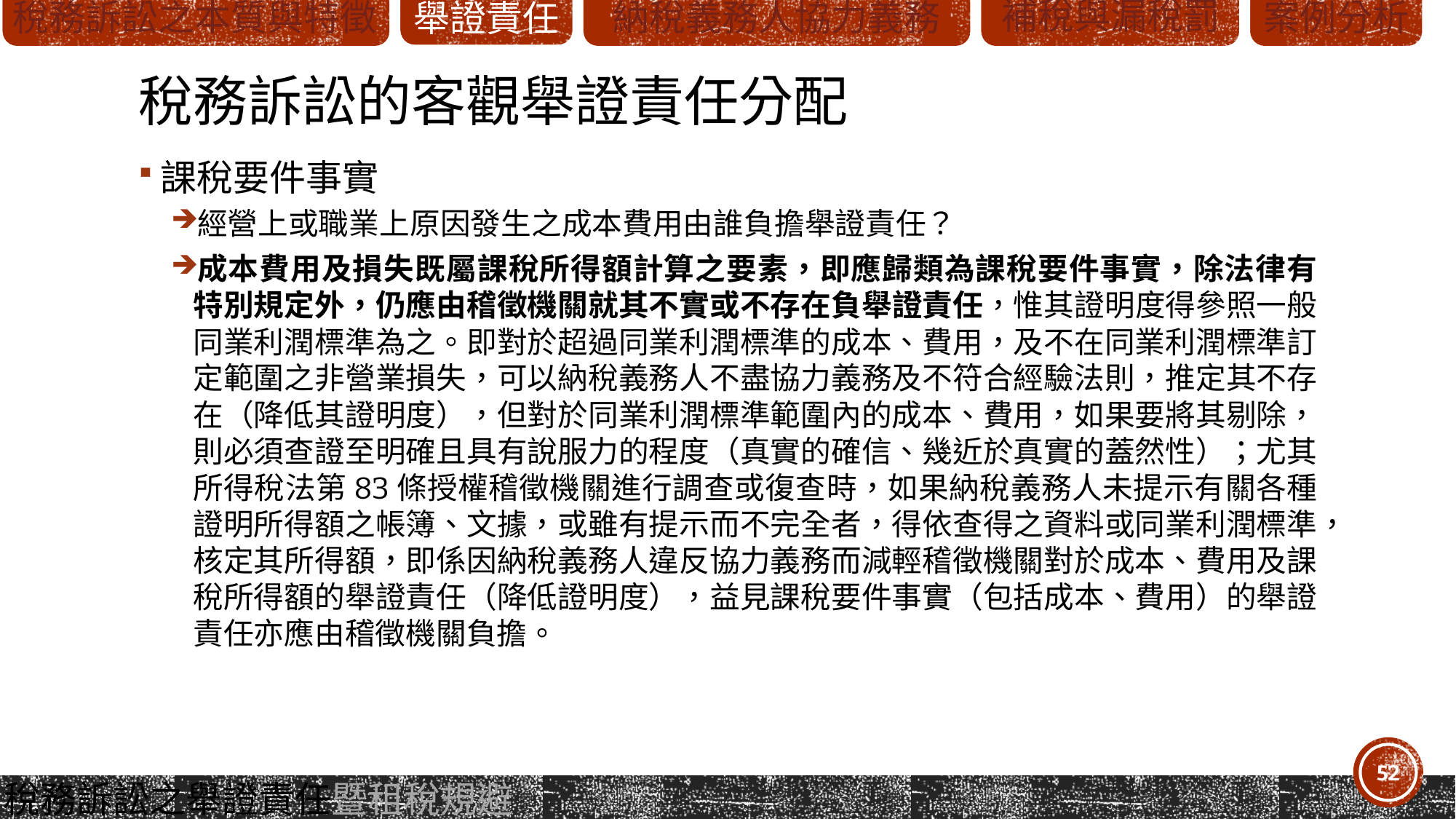

# 稅務訴訟的客觀舉證責任分配
課稅要件事實
經營上或職業上原因發生之成本費用由誰負擔舉證責任？
成本費用及損失既屬課稅所得額計算之要素，即應歸類為課稅要件事實，除法律有特別規定外，仍應由稽徵機關就其不實或不存在負舉證責任，惟其證明度得參照一般同業利潤標準為之。即對於超過同業利潤標準的成本、費用，及不在同業利潤標準訂定範圍之非營業損失，可以納稅義務人不盡協力義務及不符合經驗法則，推定其不存在（降低其證明度），但對於同業利潤標準範圍內的成本、費用，如果要將其剔除，則必須查證至明確且具有說服力的程度（真實的確信、幾近於真實的蓋然性）；尤其所得稅法第83條授權稽徵機關進行調查或復查時，如果納稅義務人未提示有關各種證明所得額之帳簿、文據，或雖有提示而不完全者，得依查得之資料或同業利潤標準，核定其所得額，即係因納稅義務人違反協力義務而減輕稽徵機關對於成本、費用及課稅所得額的舉證責任（降低證明度），益見課稅要件事實（包括成本、費用）的舉證責任亦應由稽徵機關負擔。
52